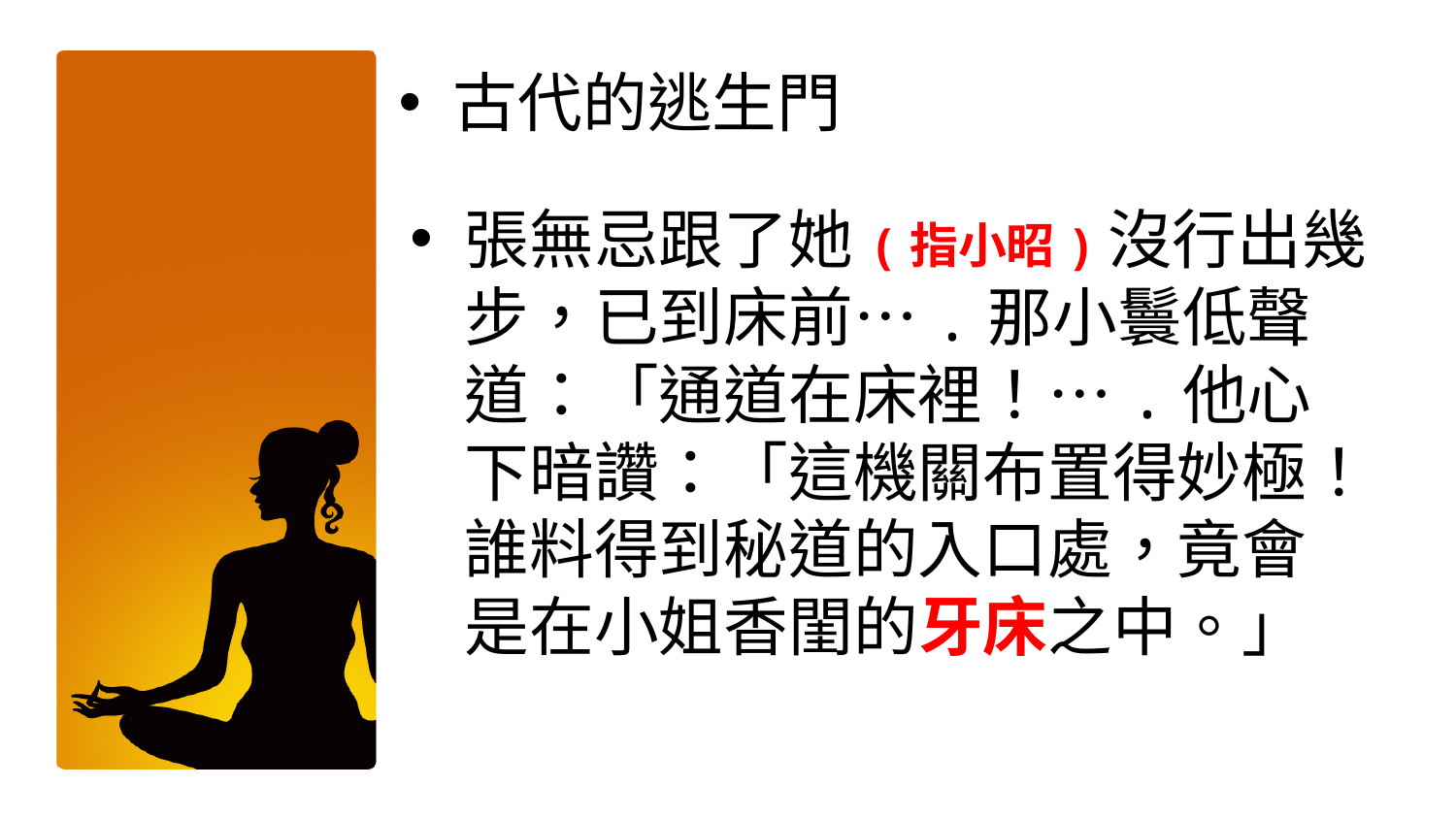

古代的逃生門
張無忌跟了她(指小昭)沒行出幾步，已到床前….那小鬟低聲道：「通道在床裡！….他心下暗讚：「這機關布置得妙極！誰料得到秘道的入口處，竟會是在小姐香閨的牙床之中。」